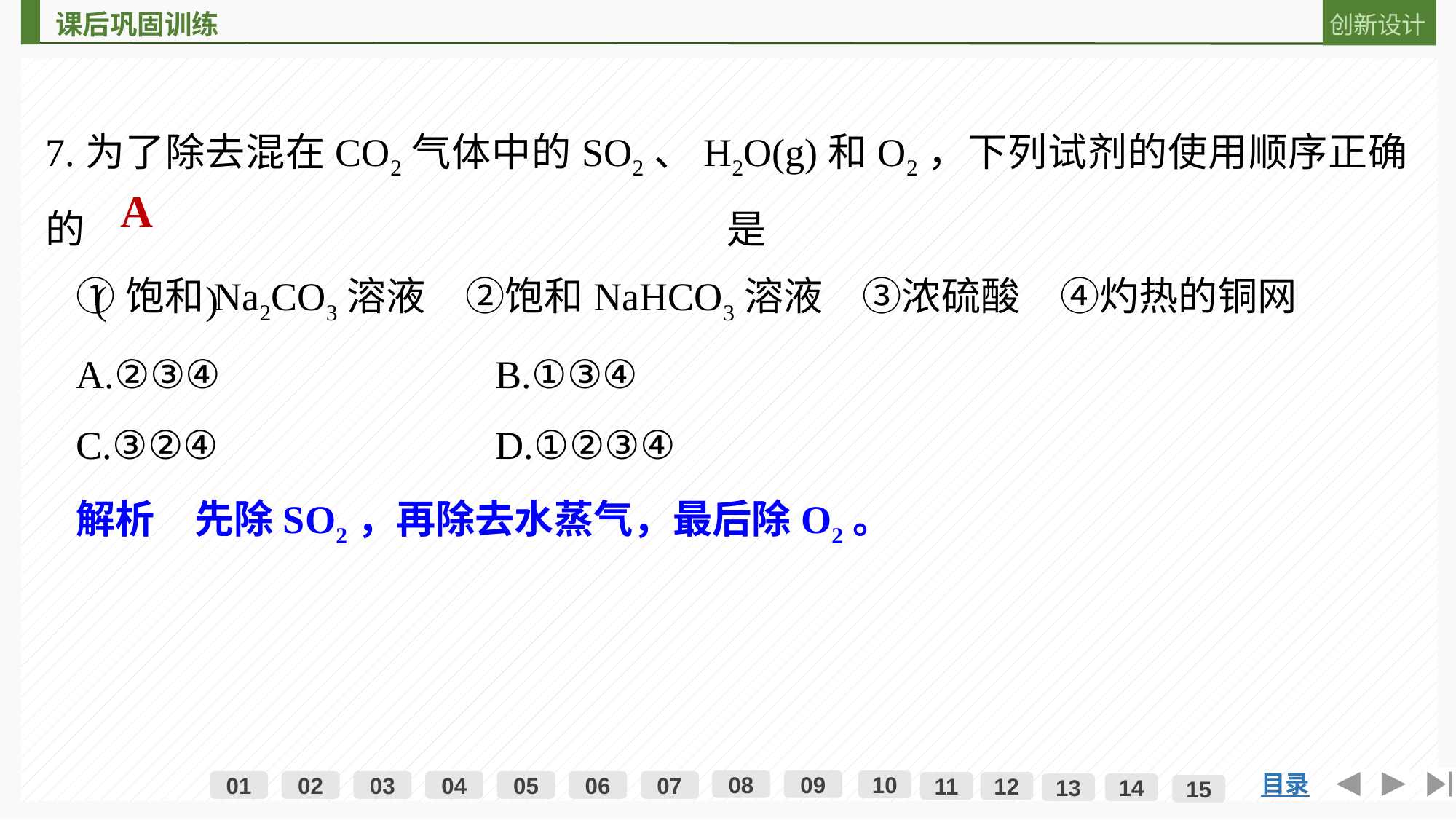

7.为了除去混在CO2气体中的SO2、H2O(g)和O2，下列试剂的使用顺序正确的是
　(　　)
A
①饱和Na2CO3溶液　②饱和NaHCO3溶液　③浓硫酸　④灼热的铜网
A.②③④	B.①③④
C.③②④	D.①②③④
解析　先除SO2，再除去水蒸气，最后除O2。